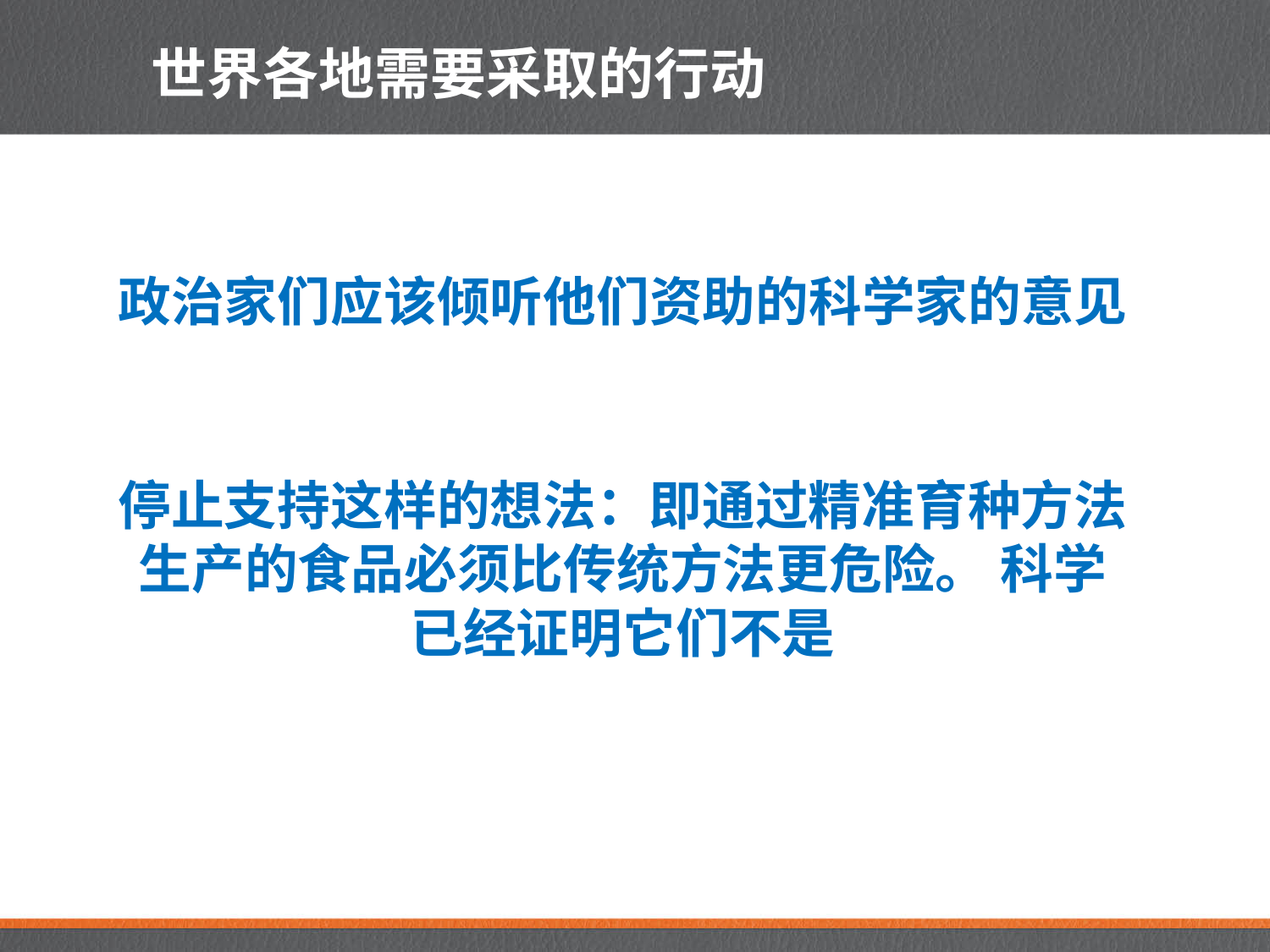

# 世界各地需要采取的行动
政治家们应该倾听他们资助的科学家的意见

停止支持这样的想法：即通过精准育种方法生产的食品必须比传统方法更危险。 科学已经证明它们不是